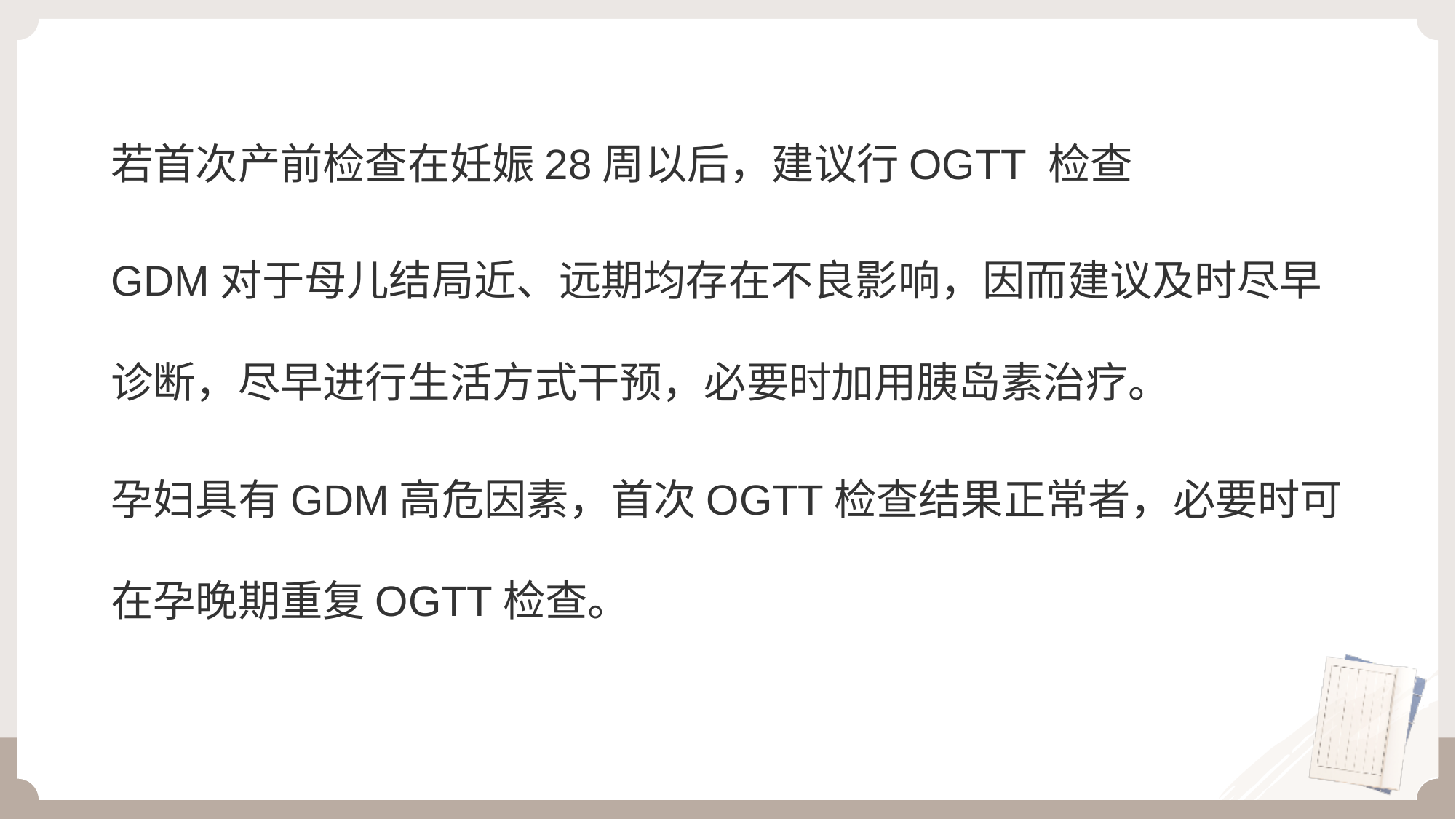

若首次产前检查在妊娠28周以后，建议行OGTT 检查
GDM对于母儿结局近、远期均存在不良影响，因而建议及时尽早诊断，尽早进行生活方式干预，必要时加用胰岛素治疗。
孕妇具有GDM高危因素，首次OGTT检查结果正常者，必要时可在孕晚期重复OGTT检查。